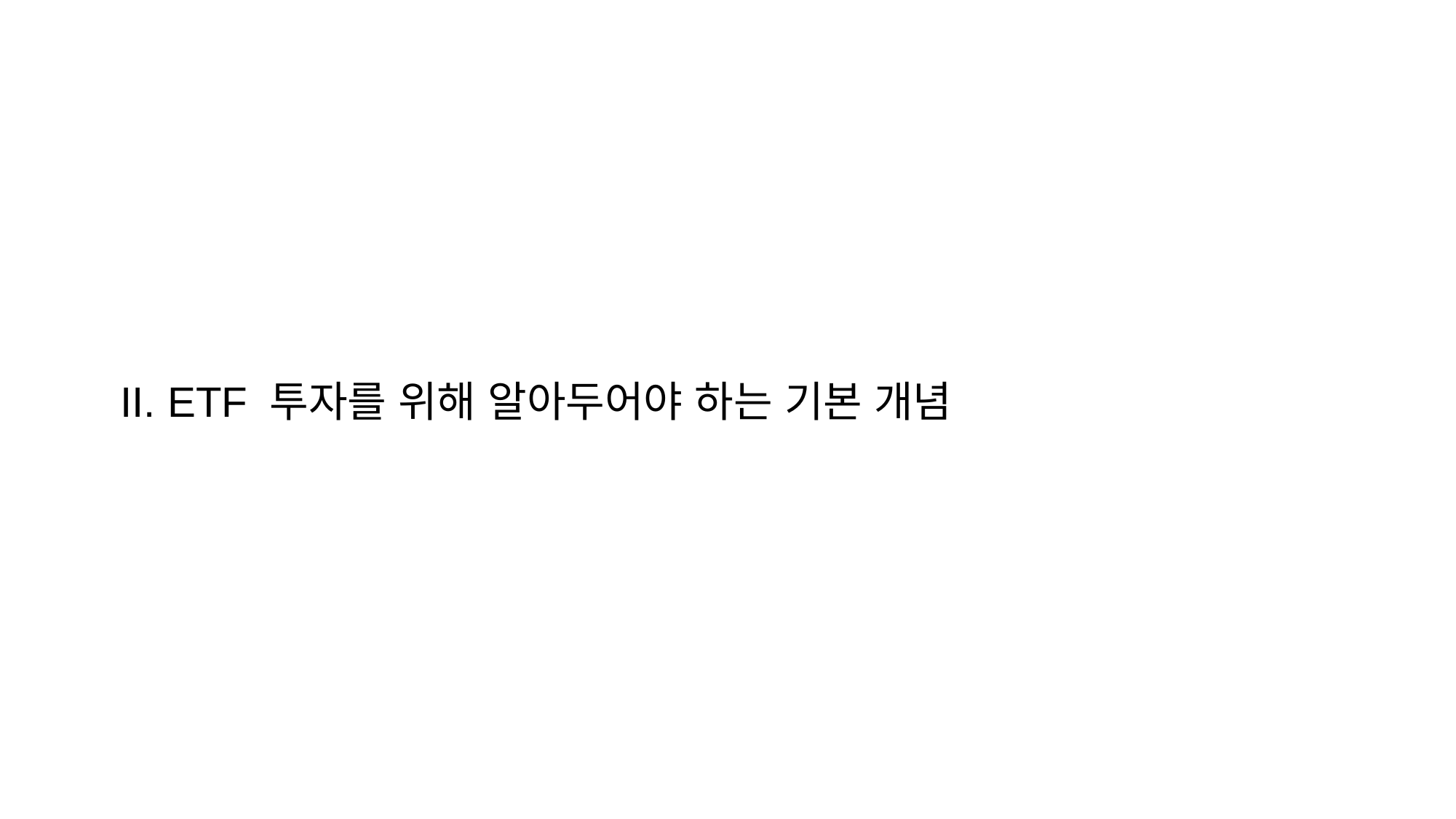

# II. ETF 투자를 위해 알아두어야 하는 기본 개념